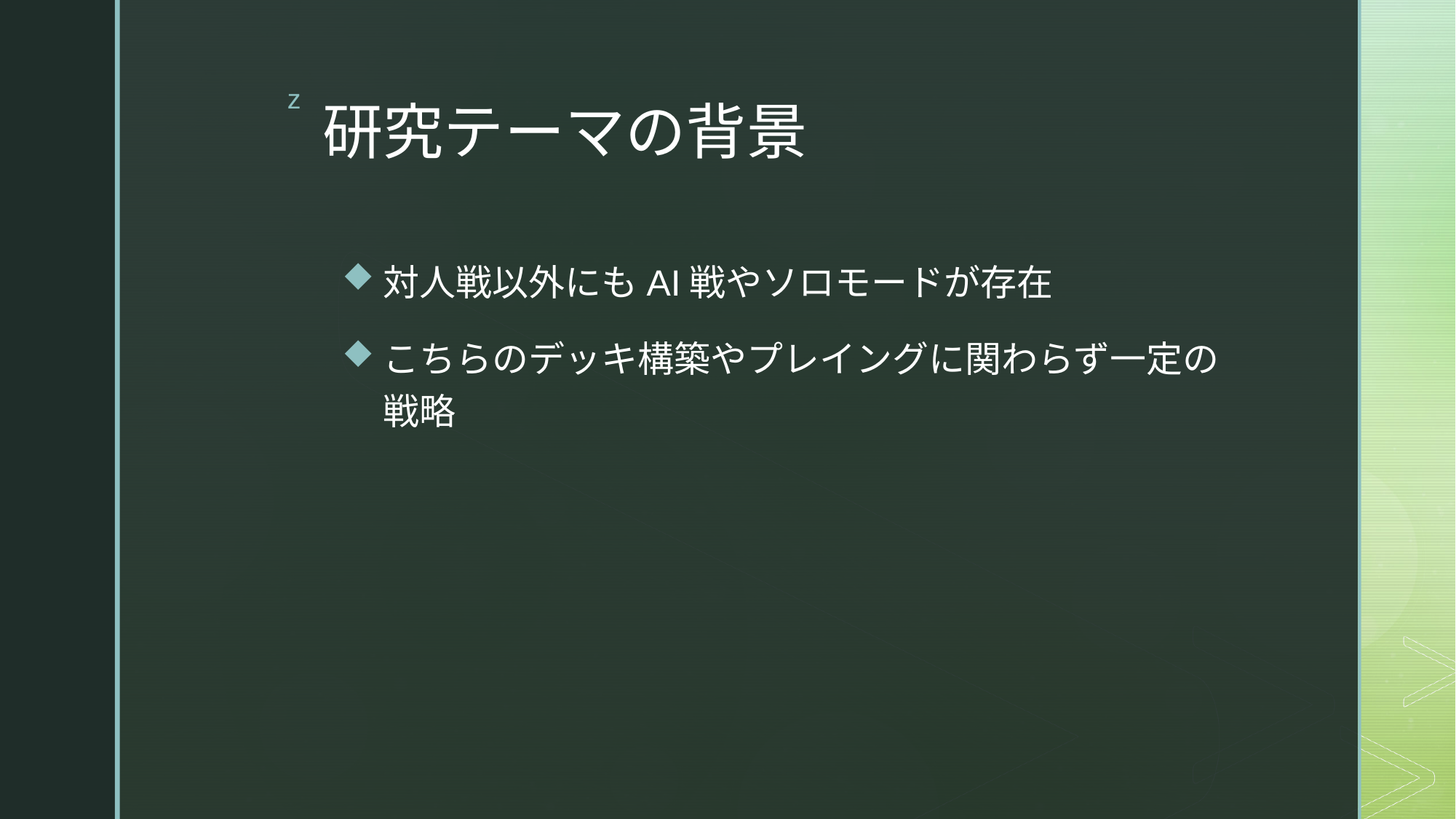

# 研究テーマの背景
対人戦以外にもAI戦やソロモードが存在
こちらのデッキ構築やプレイングに関わらず一定の戦略